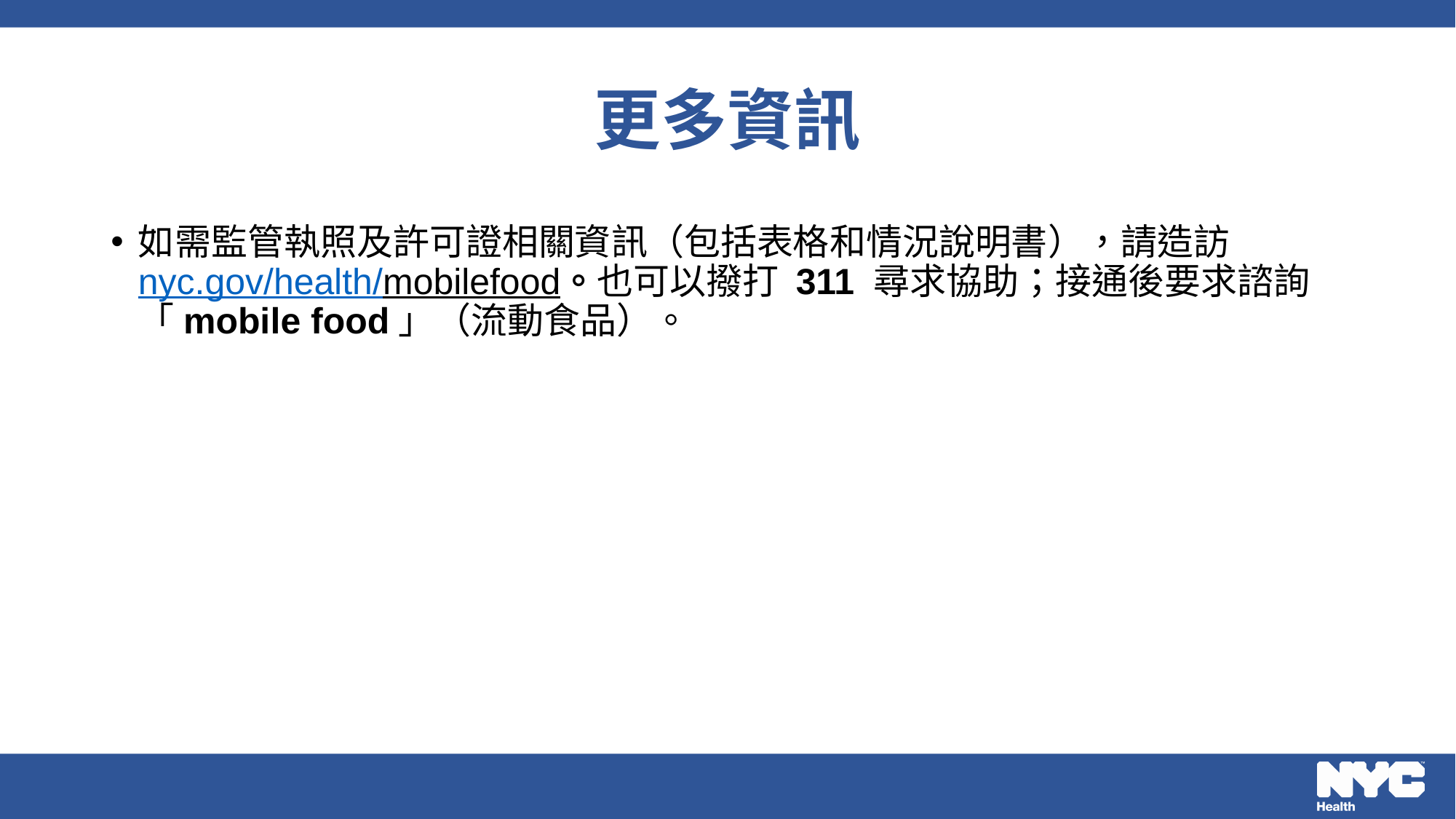

# 更多資訊
如需監管執照及許可證相關資訊（包括表格和情況說明書），請造訪 nyc.gov/health/mobilefood。也可以撥打 311 尋求協助；接通後要求諮詢「mobile food」（流動食品）。